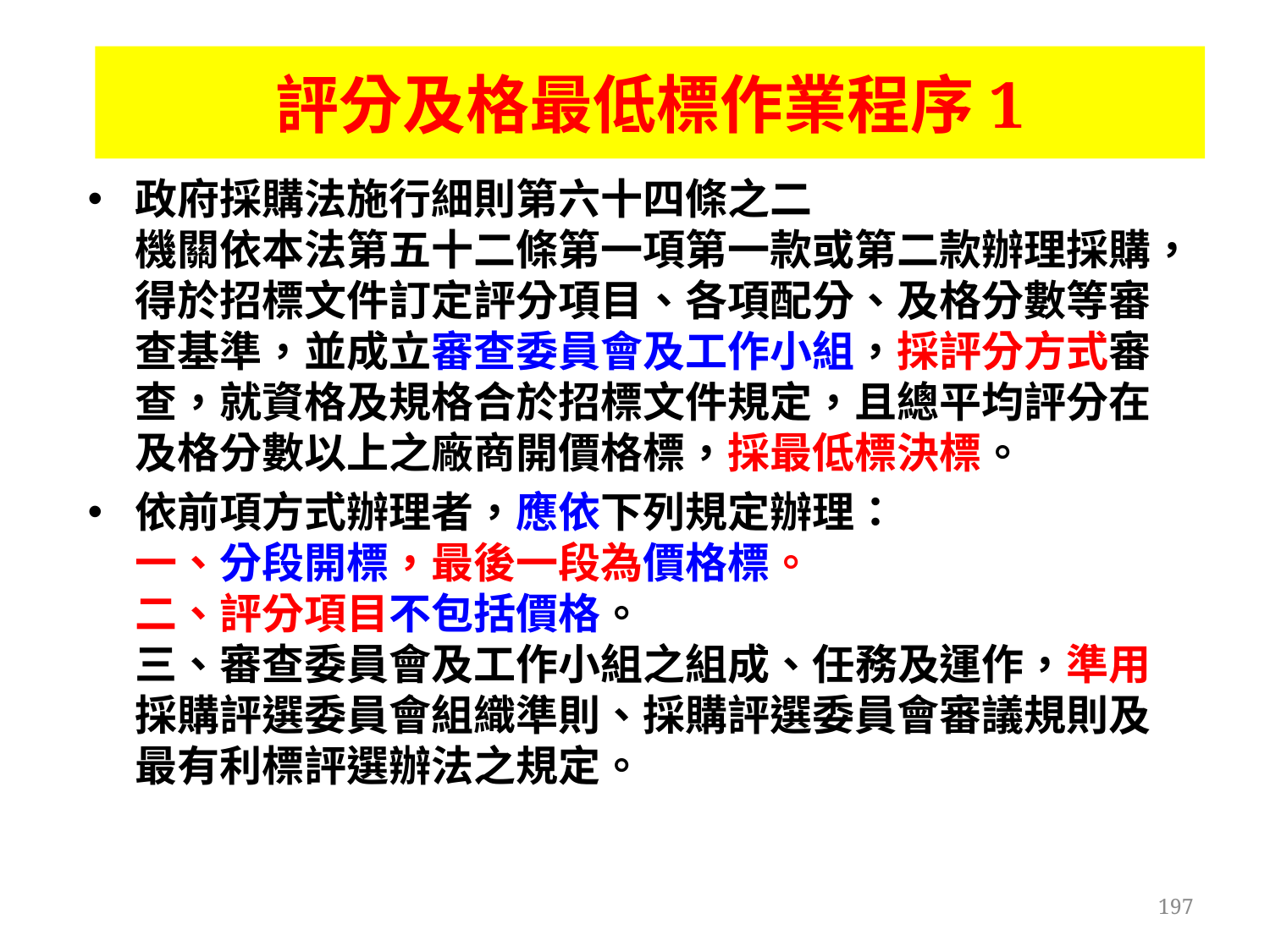

# 評分及格最低標作業程序1
政府採購法施行細則第六十四條之二
機關依本法第五十二條第一項第一款或第二款辦理採購，得於招標文件訂定評分項目、各項配分、及格分數等審查基準，並成立審查委員會及工作小組，採評分方式審查，就資格及規格合於招標文件規定，且總平均評分在及格分數以上之廠商開價格標，採最低標決標。
依前項方式辦理者，應依下列規定辦理：
一、分段開標，最後一段為價格標。
二、評分項目不包括價格。
三、審查委員會及工作小組之組成、任務及運作，準用採購評選委員會組織準則、採購評選委員會審議規則及最有利標評選辦法之規定。
197